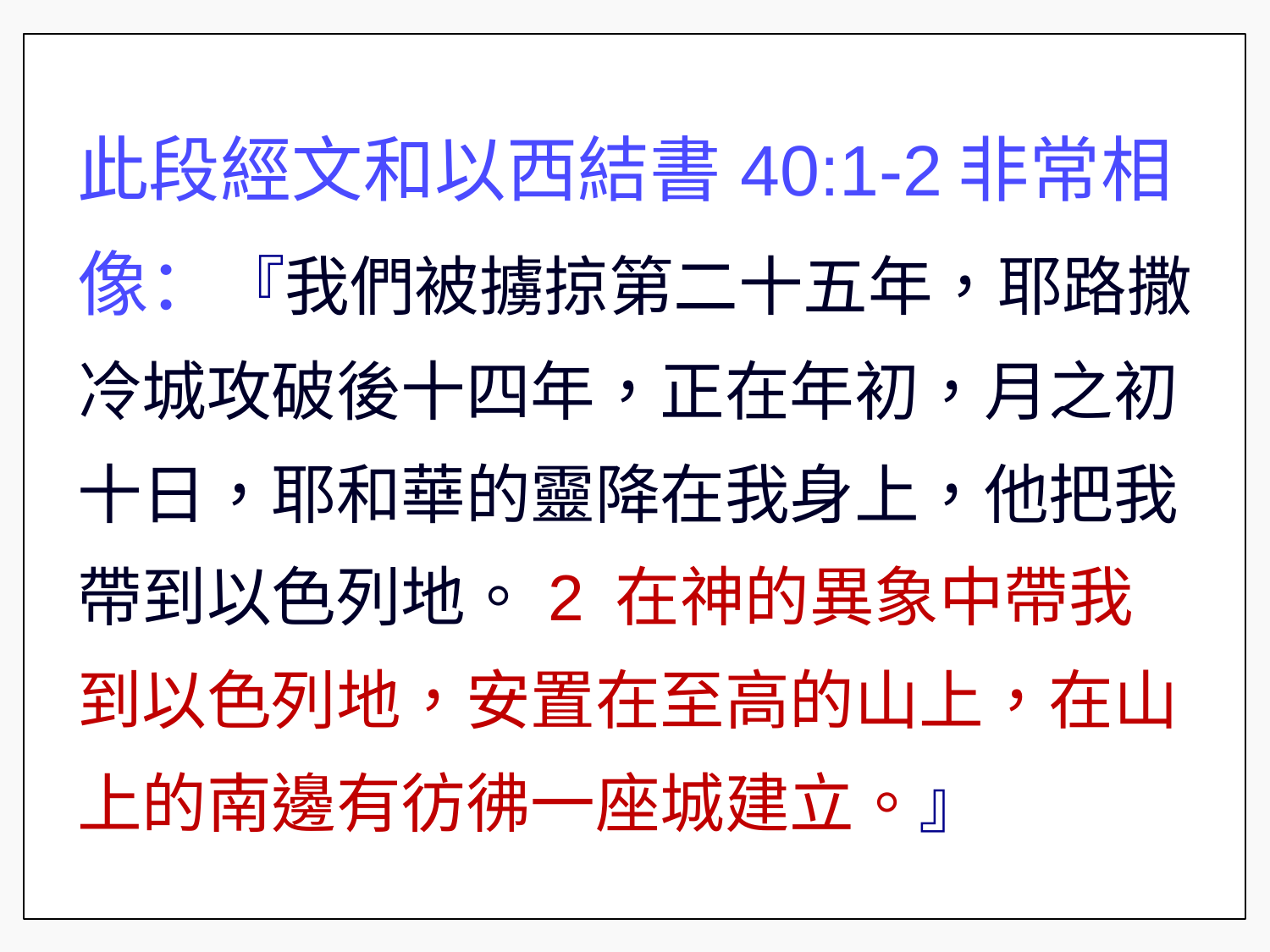

此段經文和以西結書40:1-2非常相像：『我們被擄掠第二十五年，耶路撒冷城攻破後十四年，正在年初，月之初十日，耶和華的靈降在我身上，他把我帶到以色列地。2 在神的異象中帶我到以色列地，安置在至高的山上，在山上的南邊有彷彿一座城建立。』